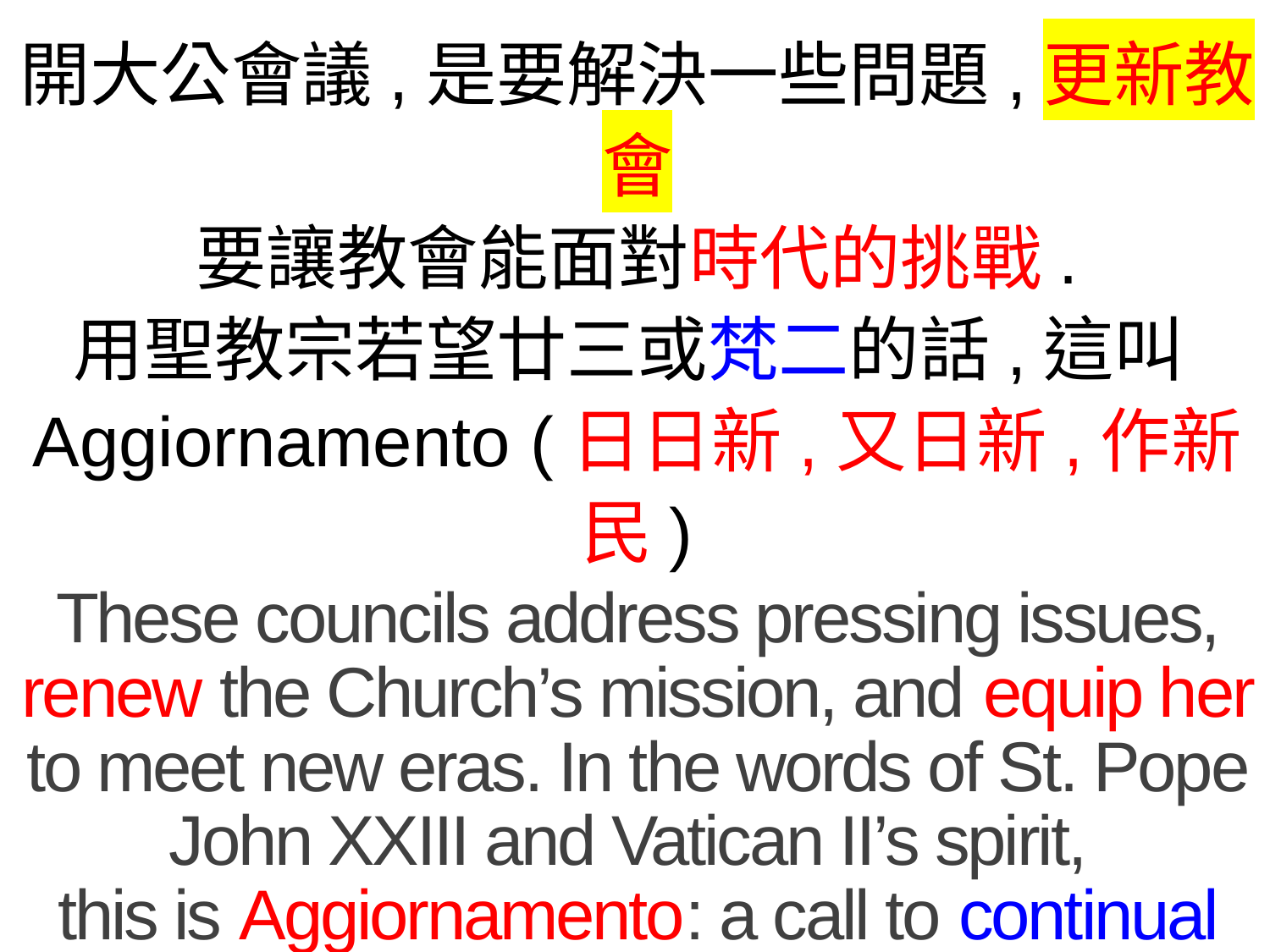

開大公會議,是要解決一些問題,更新教會
要讓教會能面對時代的挑戰.
用聖教宗若望廿三或梵二的話,這叫Aggiornamento (日日新,又日新,作新民)
These councils address pressing issues, renew the Church’s mission, and equip her to meet new eras. In the words of St. Pope John XXIII and Vatican II’s spirit,
this is Aggiornamento: a call to continual renewal, “day by day, making all things (and all people) new” (cf. Book of Rites 禮記 ).